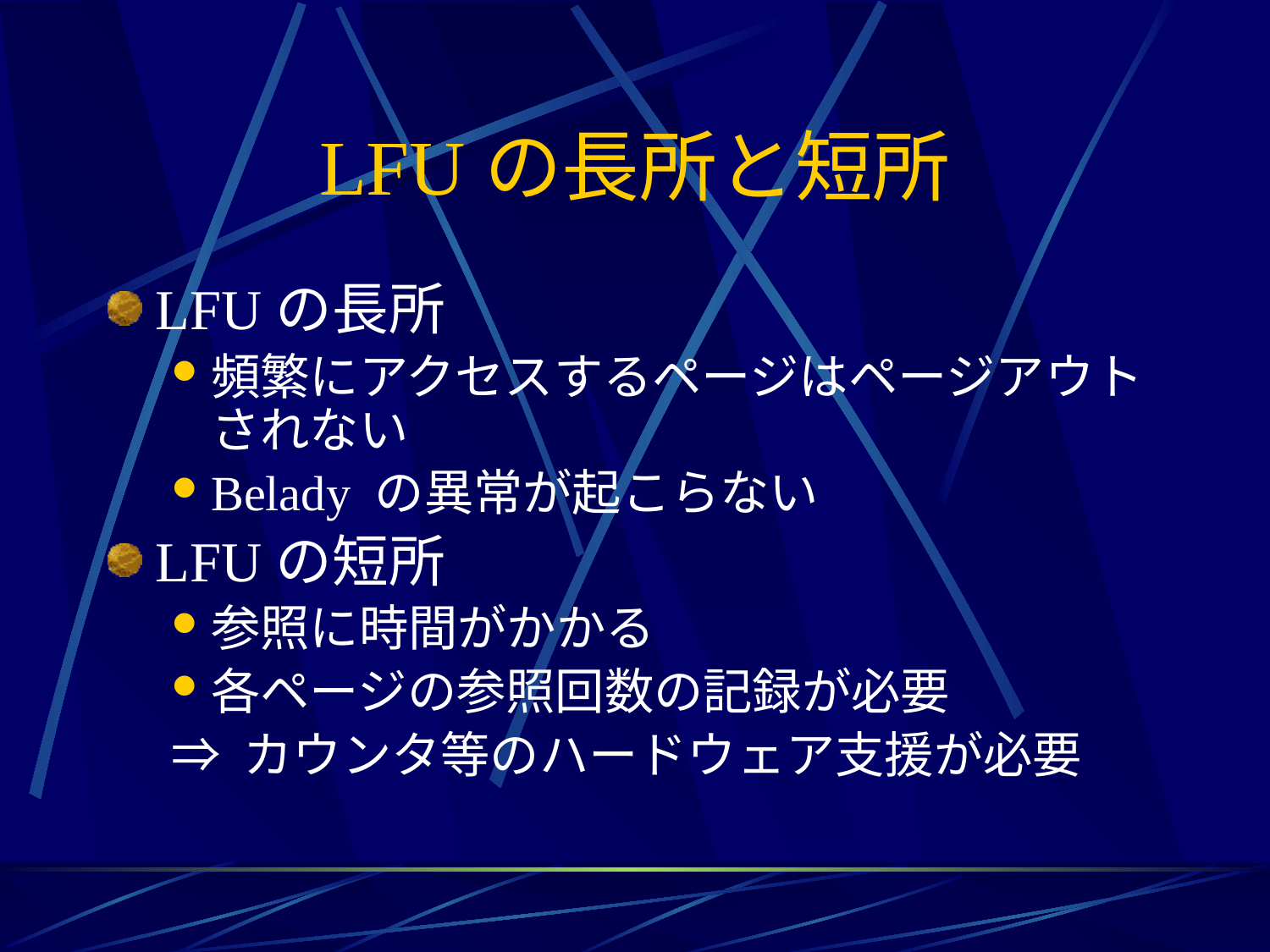

# LFUの長所と短所
LFUの長所
頻繁にアクセスするページはページアウトされない
Belady の異常が起こらない
LFUの短所
参照に時間がかかる
各ページの参照回数の記録が必要
⇒ カウンタ等のハードウェア支援が必要